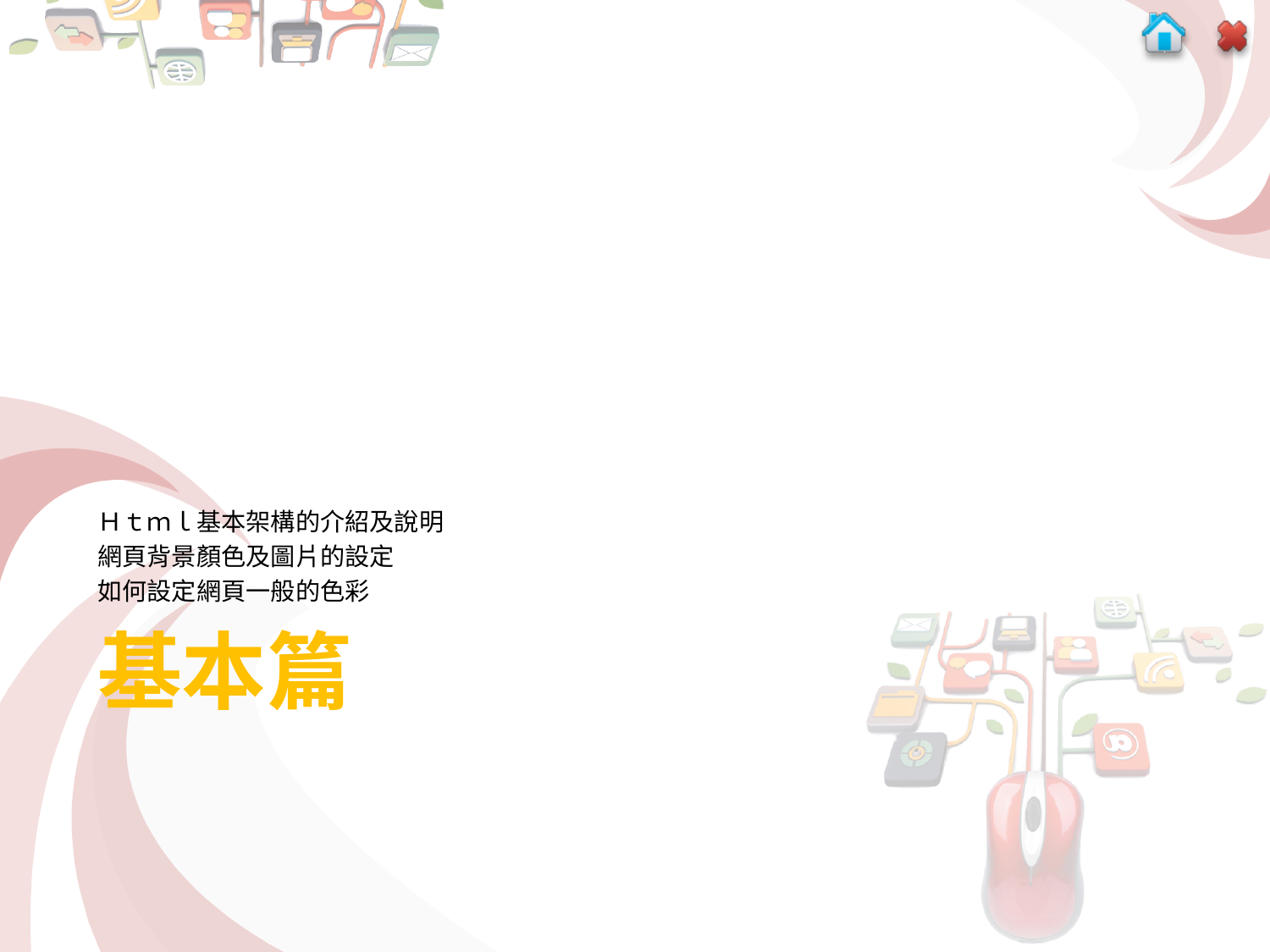

Ｈｔｍｌ基本架構的介紹及說明
網頁背景顏色及圖片的設定
如何設定網頁一般的色彩
基本篇